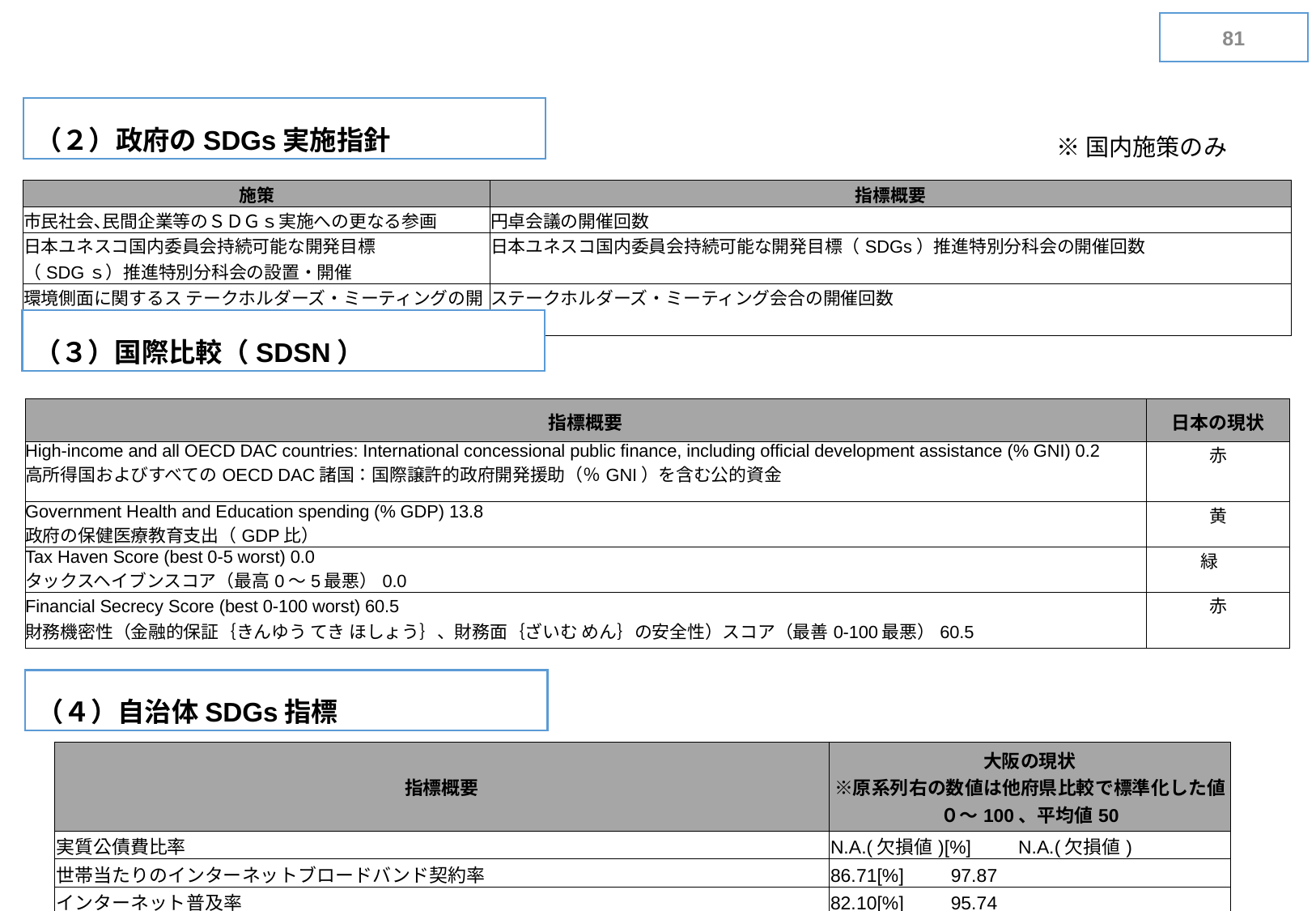

81
（２）政府のSDGs実施指針
※国内施策のみ
| 施策 | 指標概要 |
| --- | --- |
| 市民社会､民間企業等のＳＤＧｓ実施への更なる参画 | 円卓会議の開催回数 |
| 日本ユネスコ国内委員会持続可能な開発目標 （SDGｓ）推進特別分科会の設置・開催 | 日本ユネスコ国内委員会持続可能な開発目標（SDGs）推進特別分科会の開催回数 |
| 環境側面に関するス テークホルダーズ・ミーティングの開催 | ステークホルダーズ・ミーティング会合の開催回数 |
（３）国際比較（SDSN）
| 指標概要 | 日本の現状 |
| --- | --- |
| High-income and all OECD DAC countries: International concessional public finance, including official development assistance (% GNI) 0.2 高所得国およびすべてのOECD DAC諸国：国際譲許的政府開発援助（％GNI）を含む公的資金 | 赤 |
| Government Health and Education spending (% GDP) 13.8 政府の保健医療教育支出（GDP比） | 黄 |
| Tax Haven Score (best 0-5 worst) 0.0 タックスヘイブンスコア（最高0〜5最悪）0.0 | 緑 |
| Financial Secrecy Score (best 0-100 worst) 60.5　 財務機密性（金融的保証｛きんゆう てき ほしょう｝、財務面｛ざいむ めん｝の安全性）スコア（最善0-100最悪）60.5 | 赤 |
（４）自治体SDGs指標
| 指標概要 | 大阪の現状 ※原系列右の数値は他府県比較で標準化した値 ０～100、平均値50 |
| --- | --- |
| 実質公債費⽐率 | N.A.(⽋損値)[%]　　N.A.(⽋損値) |
| 世帯当たりのインターネットブロードバンド契約率 | 86.71[%]　　97.87 |
| インターネット普及率 | 82.10[%]　　95.74 |